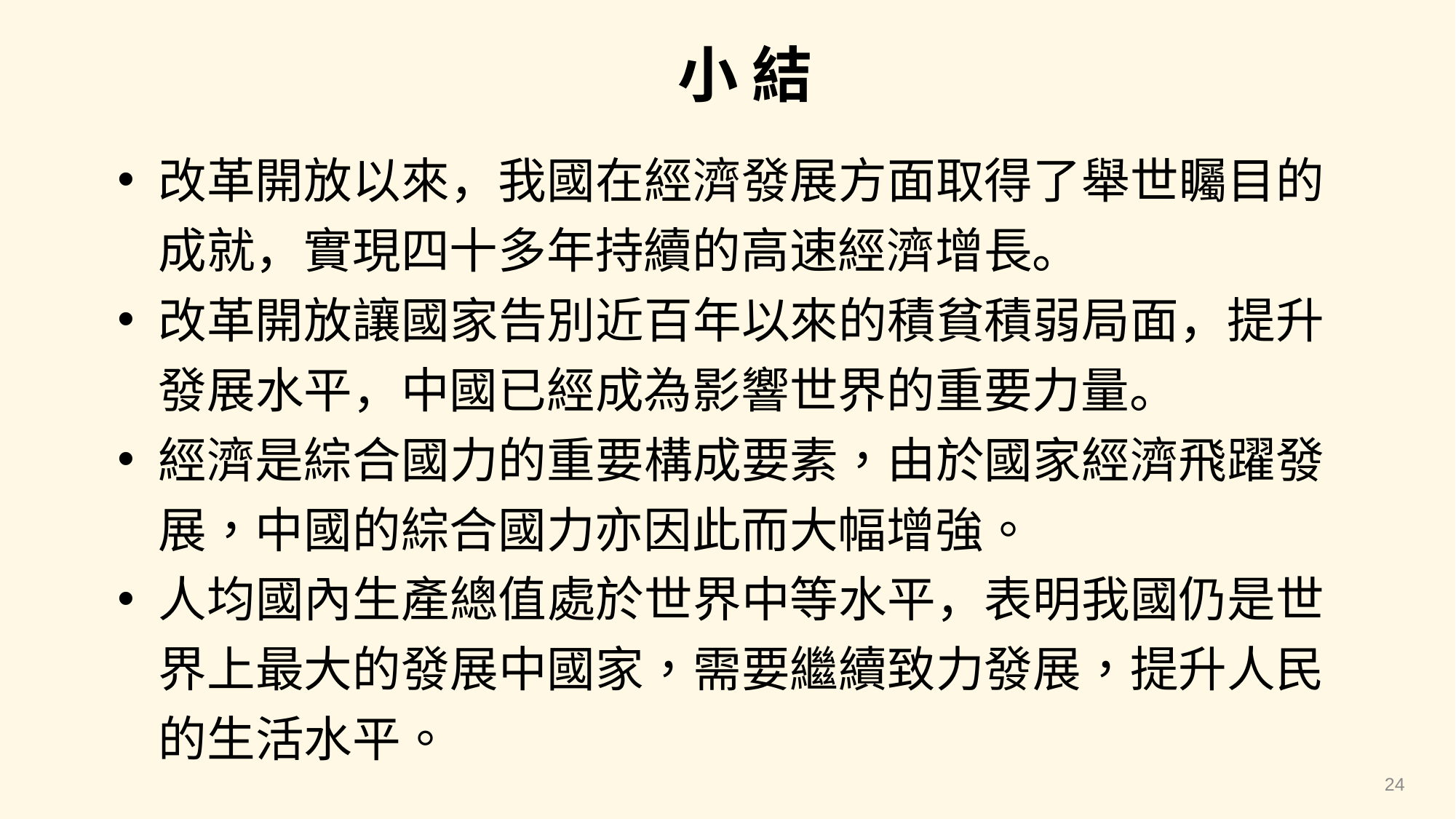

小 結
改革開放以來，我國在經濟發展方面取得了舉世矚目的成就，實現四十多年持續的高速經濟增長。
改革開放讓國家告別近百年以來的積貧積弱局面，提升發展水平，中國已經成為影響世界的重要力量。
經濟是綜合國力的重要構成要素，由於國家經濟飛躍發展，中國的綜合國力亦因此而大幅增強。
人均國內生產總值處於世界中等水平，表明我國仍是世界上最大的發展中國家，需要繼續致力發展，提升人民的生活水平。